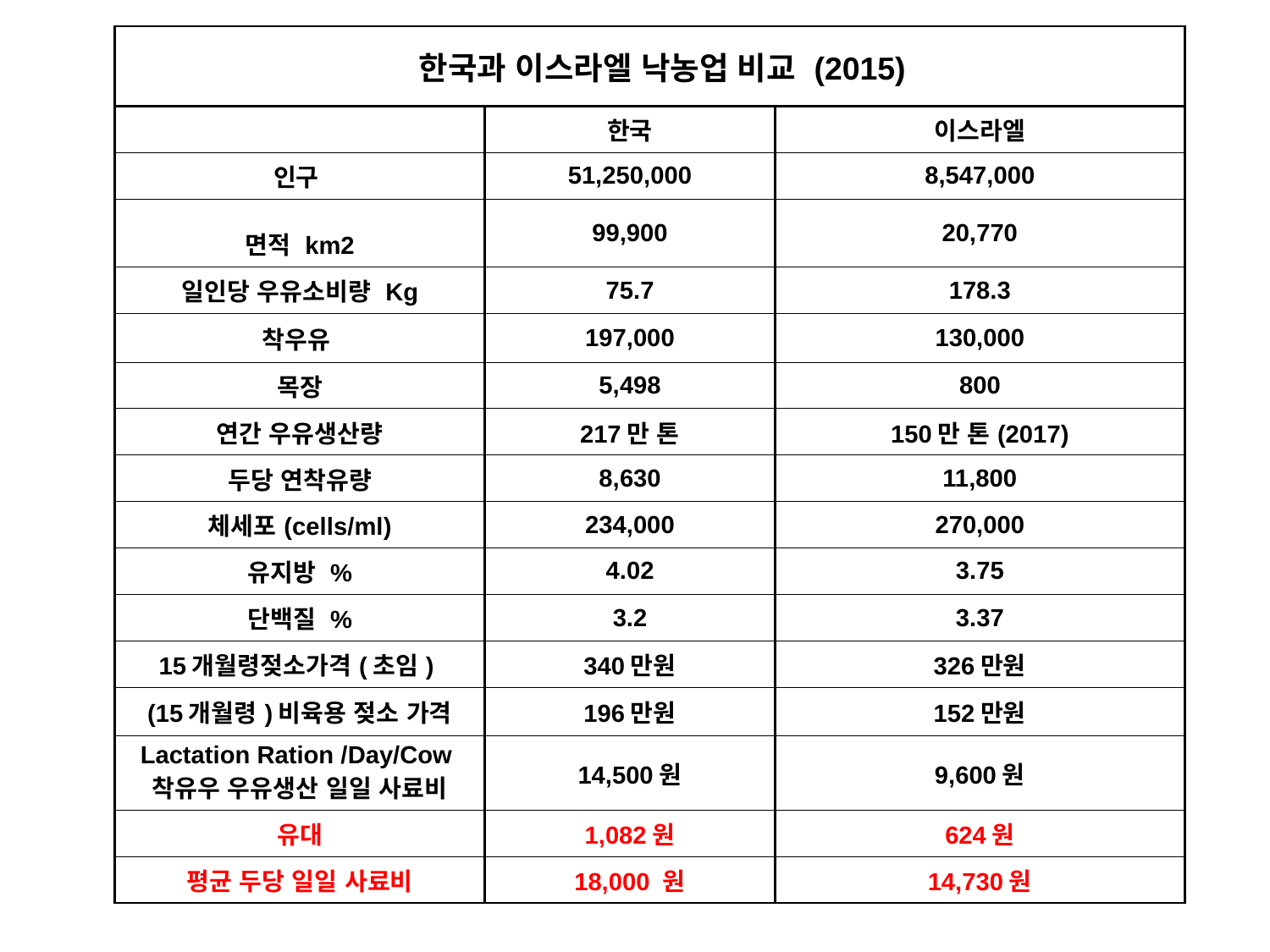

| 한국과 이스라엘 낙농업 비교 (2015) |  |  |
| --- | --- | --- |
|  | 한국 | 이스라엘 |
| 인구 | 51,250,000 | 8,547,000 |
| 면적 km2 | 99,900 | 20,770 |
| 일인당 우유소비량 Kg | 75.7 | 178.3 |
| 착우유 | 197,000 | 130,000 |
| 목장 | 5,498 | 800 |
| 연간 우유생산량 | 217만 톤 | 150만 톤(2017) |
| 두당 연착유량 | 8,630 | 11,800 |
| 체세포(cells/ml) | 234,000 | 270,000 |
| 유지방 % | 4.02 | 3.75 |
| 단백질 % | 3.2 | 3.37 |
| 15개월령젖소가격(초임) | 340만원 | 326만원 |
| (15개월령)비육용 젖소 가격 | 196만원 | 152만원 |
| Lactation Ration /Day/Cow 착유우 우유생산 일일 사료비 | 14,500원 | 9,600원 |
| 유대 | 1,082원 | 624원 |
| 평균 두당 일일 사료비 | 18,000 원 | 14,730원 |